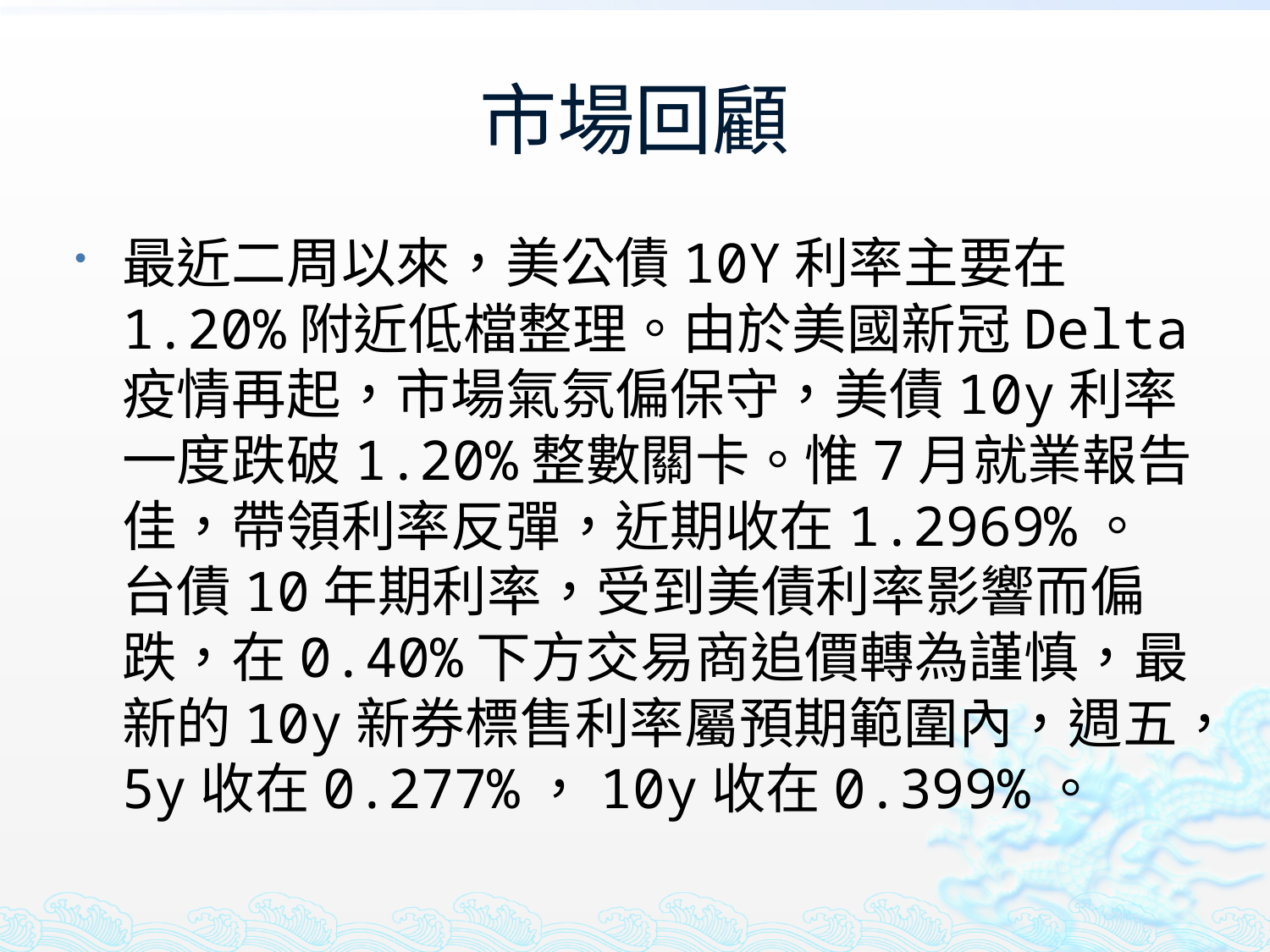

# 市場回顧
最近二周以來，美公債10Y利率主要在1.20%附近低檔整理。由於美國新冠Delta疫情再起，市場氣氛偏保守，美債10y利率一度跌破1.20%整數關卡。惟7月就業報告佳，帶領利率反彈，近期收在1.2969%。台債10年期利率，受到美債利率影響而偏跌，在0.40%下方交易商追價轉為謹慎，最新的10y新券標售利率屬預期範圍內，週五，5y收在0.277%，10y收在0.399%。